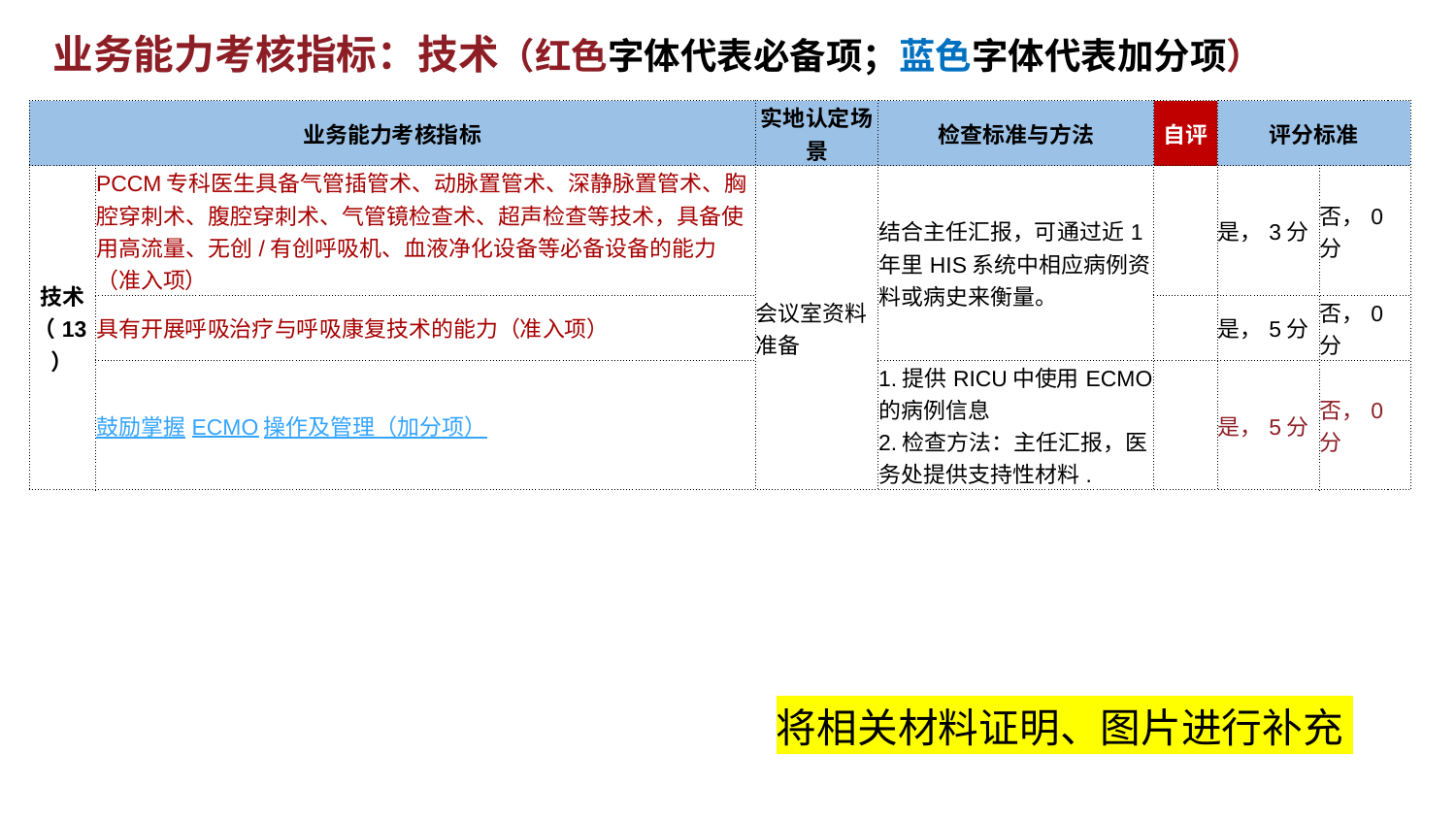

业务能力考核指标：技术（红色字体代表必备项；蓝色字体代表加分项）

| 业务能力考核指标 |  | 实地认定场景 | 检查标准与方法 | 自评 | 评分标准 |  |
| --- | --- | --- | --- | --- | --- | --- |
| 技术（13） | PCCM专科医生具备气管插管术、动脉置管术、深静脉置管术、胸腔穿刺术、腹腔穿刺术、气管镜检查术、超声检查等技术，具备使用高流量、无创/有创呼吸机、血液净化设备等必备设备的能力（准入项） | 会议室资料准备 | 结合主任汇报，可通过近1年里HIS系统中相应病例资料或病史来衡量。 |  | 是，3分 | 否，0分 |
|  | 具有开展呼吸治疗与呼吸康复技术的能力（准入项） |  |  |  | 是，5分 | 否，0分 |
|  | 鼓励掌握ECMO操作及管理（加分项） |  | 1.提供RICU中使用ECMO的病例信息 2.检查方法：主任汇报，医务处提供支持性材料. |  | 是，5分 | 否，0分 |
将相关材料证明、图片进行补充